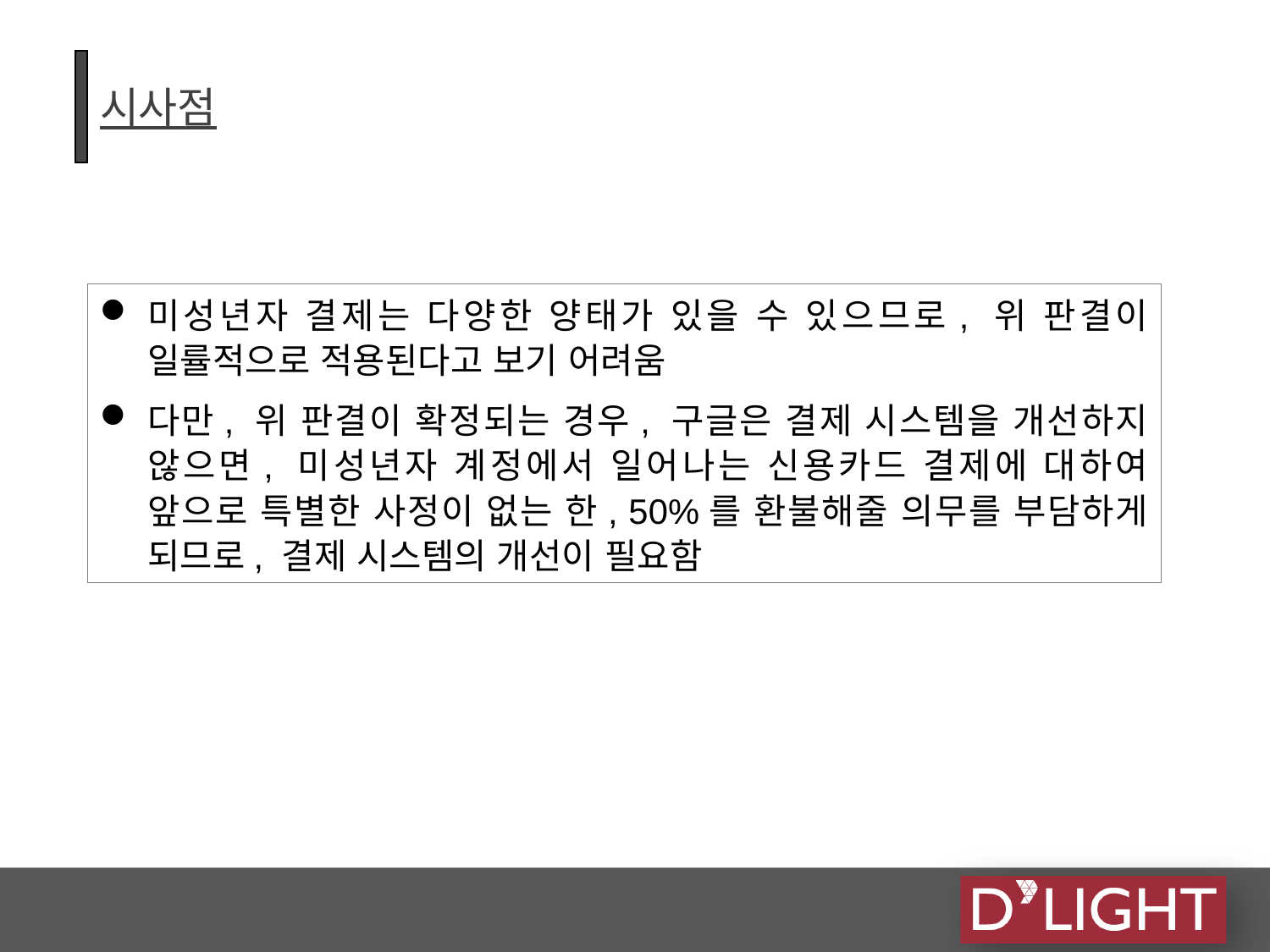

# 시사점
미성년자 결제는 다양한 양태가 있을 수 있으므로, 위 판결이 일률적으로 적용된다고 보기 어려움
다만, 위 판결이 확정되는 경우, 구글은 결제 시스템을 개선하지 않으면, 미성년자 계정에서 일어나는 신용카드 결제에 대하여 앞으로 특별한 사정이 없는 한, 50%를 환불해줄 의무를 부담하게 되므로, 결제 시스템의 개선이 필요함